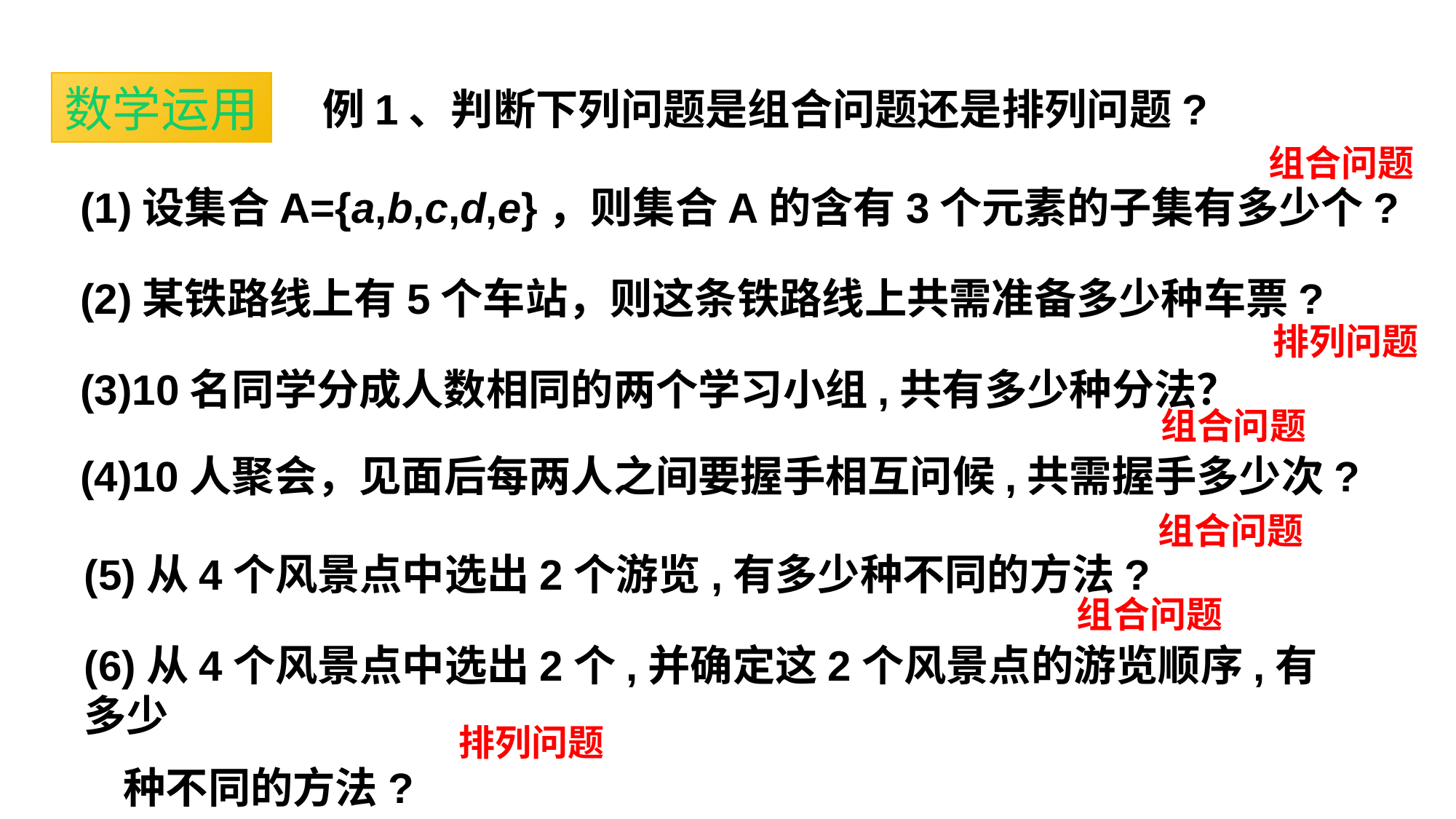

数学运用
例1、判断下列问题是组合问题还是排列问题?
组合问题
(1)设集合A={a,b,c,d,e}，则集合A的含有3个元素的子集有多少个?
(2)某铁路线上有5个车站，则这条铁路线上共需准备多少种车票?
排列问题
(3)10名同学分成人数相同的两个学习小组,共有多少种分法？
组合问题
(4)10人聚会，见面后每两人之间要握手相互问候,共需握手多少次?
组合问题
(5)从4个风景点中选出2个游览,有多少种不同的方法?
组合问题
(6)从4个风景点中选出2个,并确定这2个风景点的游览顺序,有多少
   种不同的方法?
排列问题